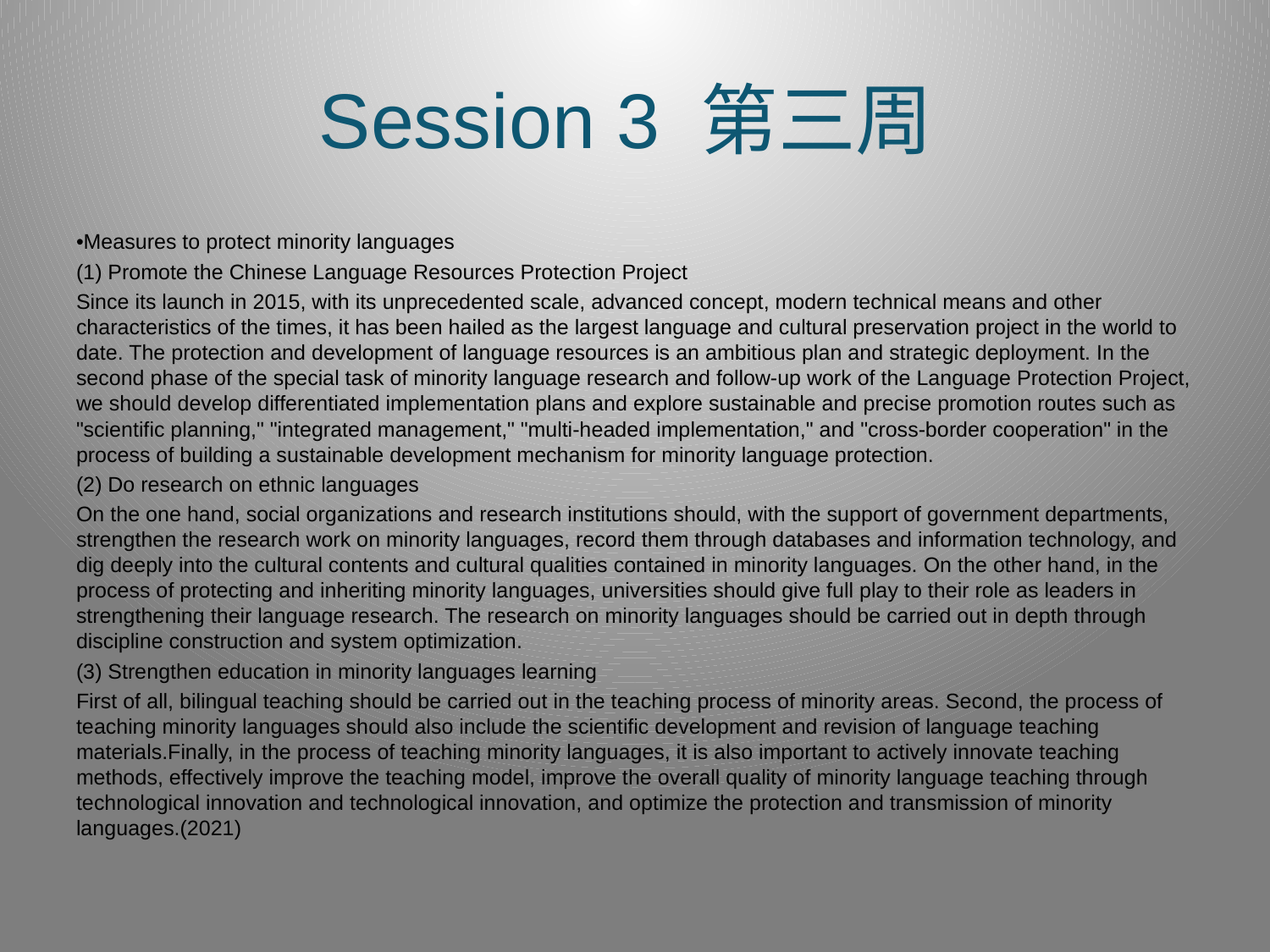

# Session 3 第三周
•Measures to protect minority languages
(1) Promote the Chinese Language Resources Protection Project
Since its launch in 2015, with its unprecedented scale, advanced concept, modern technical means and other characteristics of the times, it has been hailed as the largest language and cultural preservation project in the world to date. The protection and development of language resources is an ambitious plan and strategic deployment. In the second phase of the special task of minority language research and follow-up work of the Language Protection Project, we should develop differentiated implementation plans and explore sustainable and precise promotion routes such as "scientific planning," "integrated management," "multi-headed implementation," and "cross-border cooperation" in the process of building a sustainable development mechanism for minority language protection.
(2) Do research on ethnic languages
On the one hand, social organizations and research institutions should, with the support of government departments, strengthen the research work on minority languages, record them through databases and information technology, and dig deeply into the cultural contents and cultural qualities contained in minority languages. On the other hand, in the process of protecting and inheriting minority languages, universities should give full play to their role as leaders in strengthening their language research. The research on minority languages should be carried out in depth through discipline construction and system optimization.
(3) Strengthen education in minority languages learning
First of all, bilingual teaching should be carried out in the teaching process of minority areas. Second, the process of teaching minority languages should also include the scientific development and revision of language teaching materials.Finally, in the process of teaching minority languages, it is also important to actively innovate teaching methods, effectively improve the teaching model, improve the overall quality of minority language teaching through technological innovation and technological innovation, and optimize the protection and transmission of minority languages.(2021)